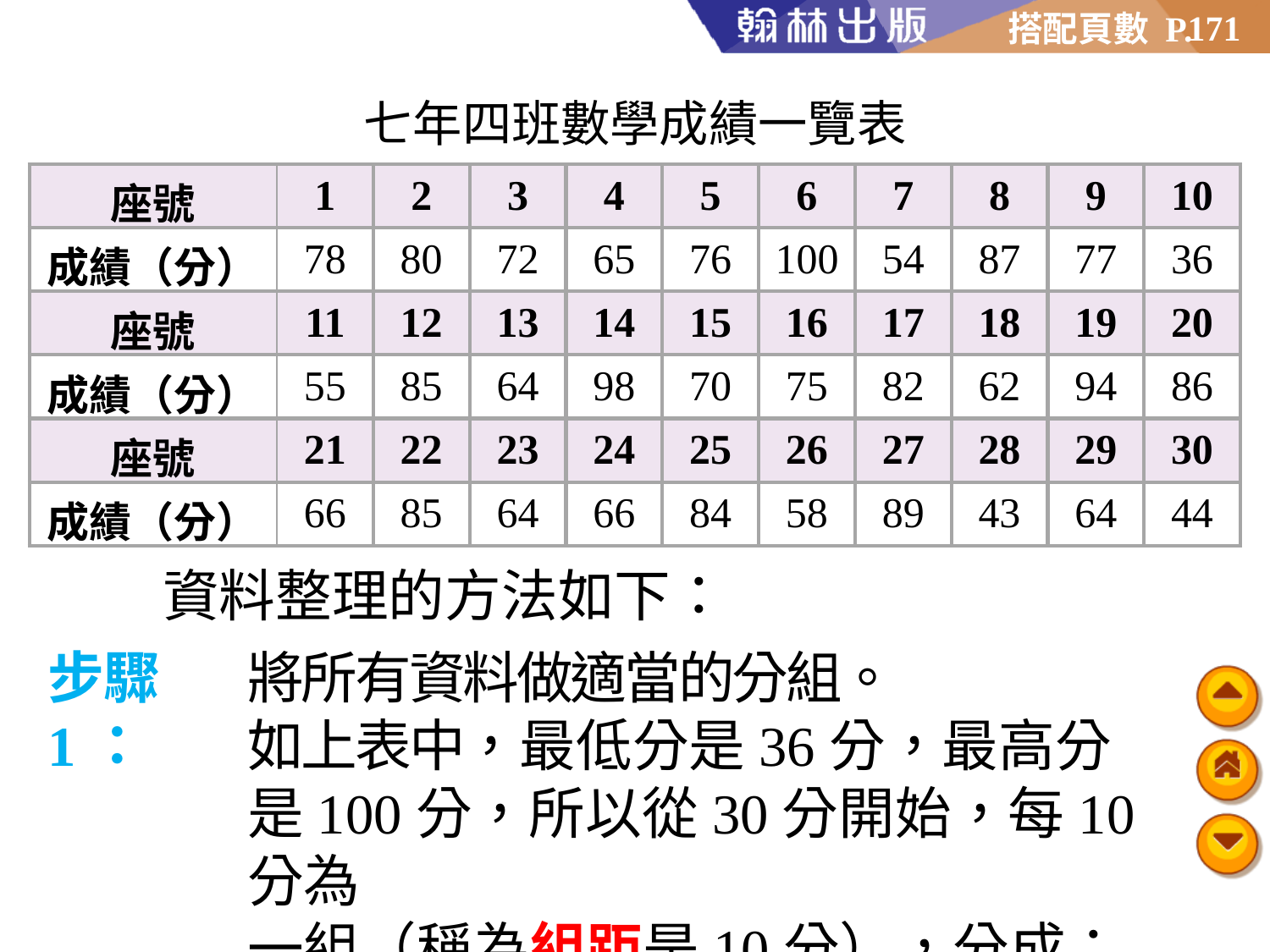

171
七年四班數學成績一覽表
| 座號 | 1 | 2 | 3 | 4 | 5 | 6 | 7 | 8 | 9 | 10 |
| --- | --- | --- | --- | --- | --- | --- | --- | --- | --- | --- |
| 成績（分） | 78 | 80 | 72 | 65 | 76 | 100 | 54 | 87 | 77 | 36 |
| 座號 | 11 | 12 | 13 | 14 | 15 | 16 | 17 | 18 | 19 | 20 |
| 成績（分） | 55 | 85 | 64 | 98 | 70 | 75 | 82 | 62 | 94 | 86 |
| 座號 | 21 | 22 | 23 | 24 | 25 | 26 | 27 | 28 | 29 | 30 |
| 成績（分） | 66 | 85 | 64 | 66 | 84 | 58 | 89 | 43 | 64 | 44 |
        資料整理的方法如下：
步驟1：
將所有資料做適當的分組。
如上表中，最低分是36分，最高分是100分，所以從30分開始，每10分為
一組（稱為組距是10分），分成：